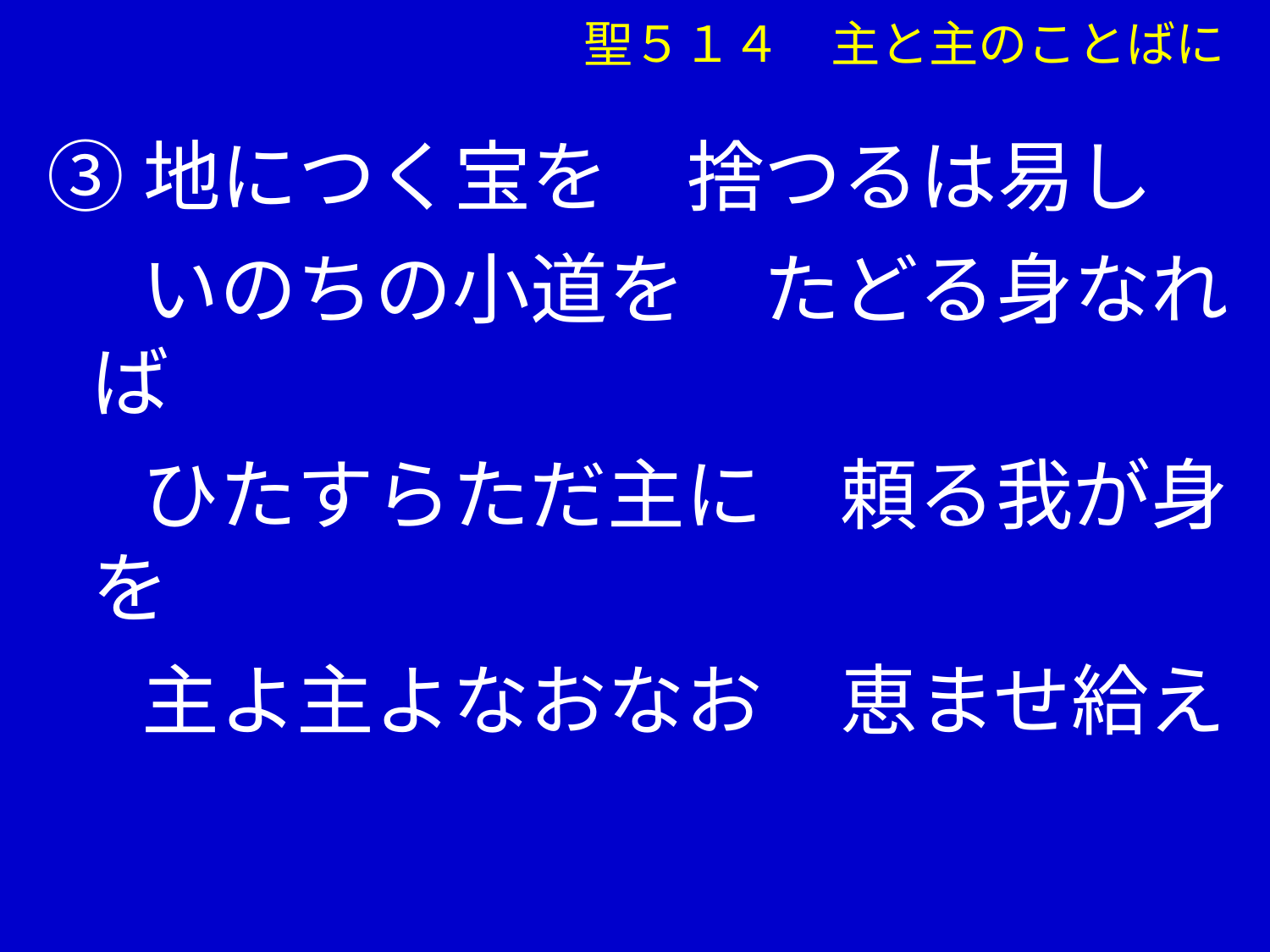

聖５１４　主と主のことばに
③地につく宝を　捨つるは易し
　 いのちの小道を　たどる身なれば
　 ひたすらただ主に　頼る我が身を
　 主よ主よなおなお　恵ませ給え